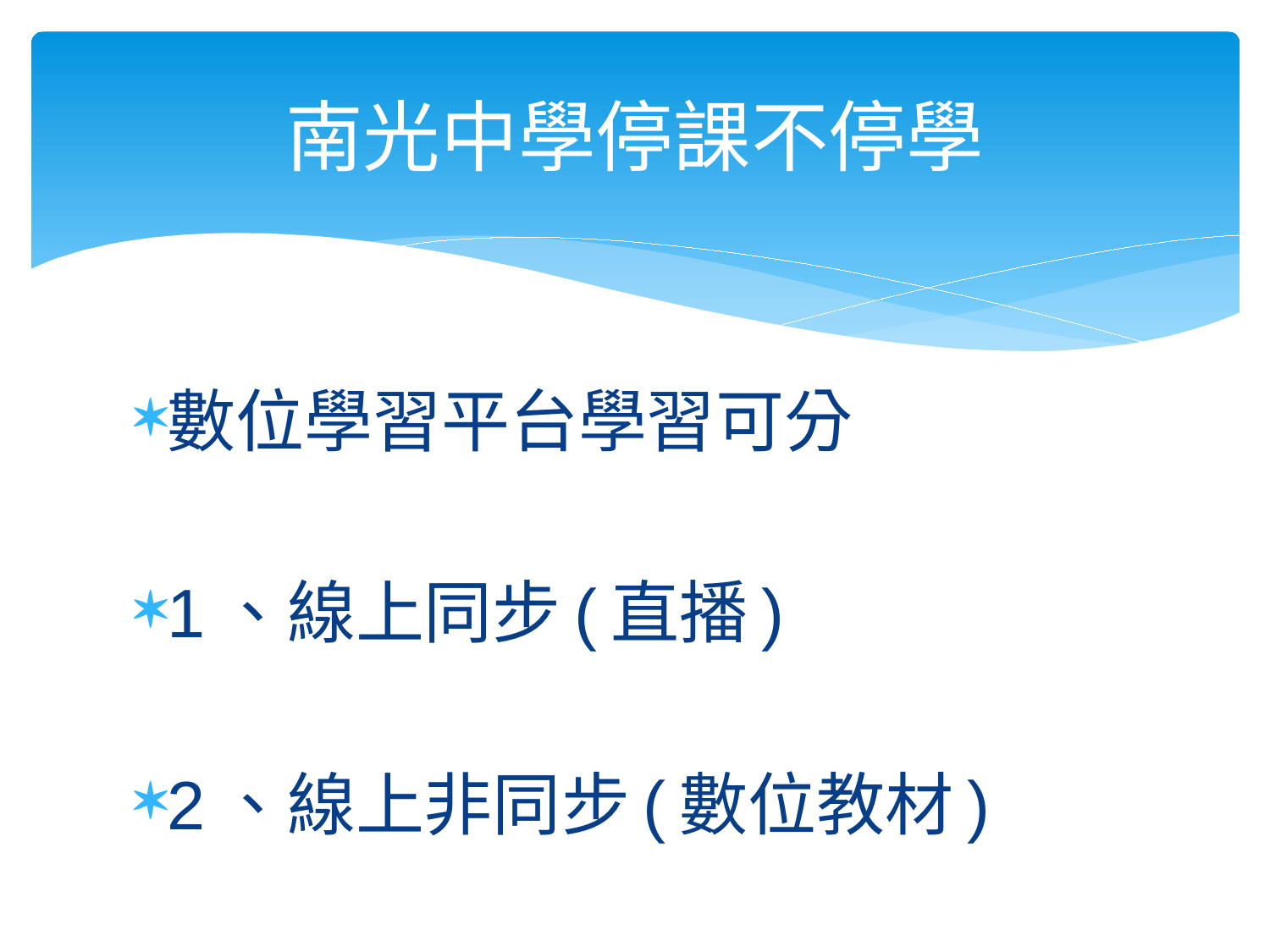

# 南光中學停課不停學
數位學習平台學習可分

1、線上同步(直播)

2、線上非同步(數位教材)